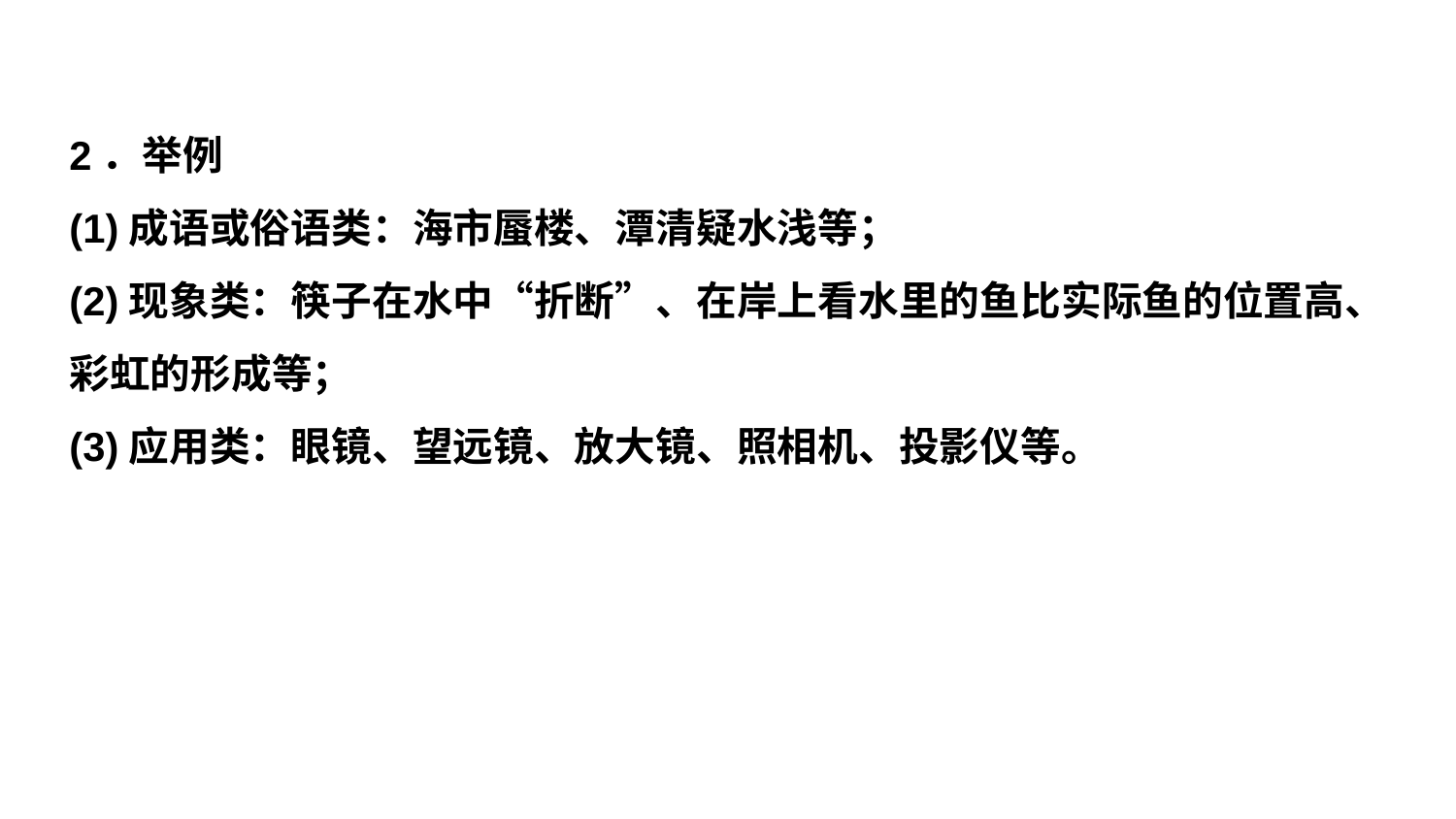

2．举例
(1)成语或俗语类：海市蜃楼、潭清疑水浅等；
(2)现象类：筷子在水中“折断”、在岸上看水里的鱼比实际鱼的位置高、彩虹的形成等；
(3)应用类：眼镜、望远镜、放大镜、照相机、投影仪等。